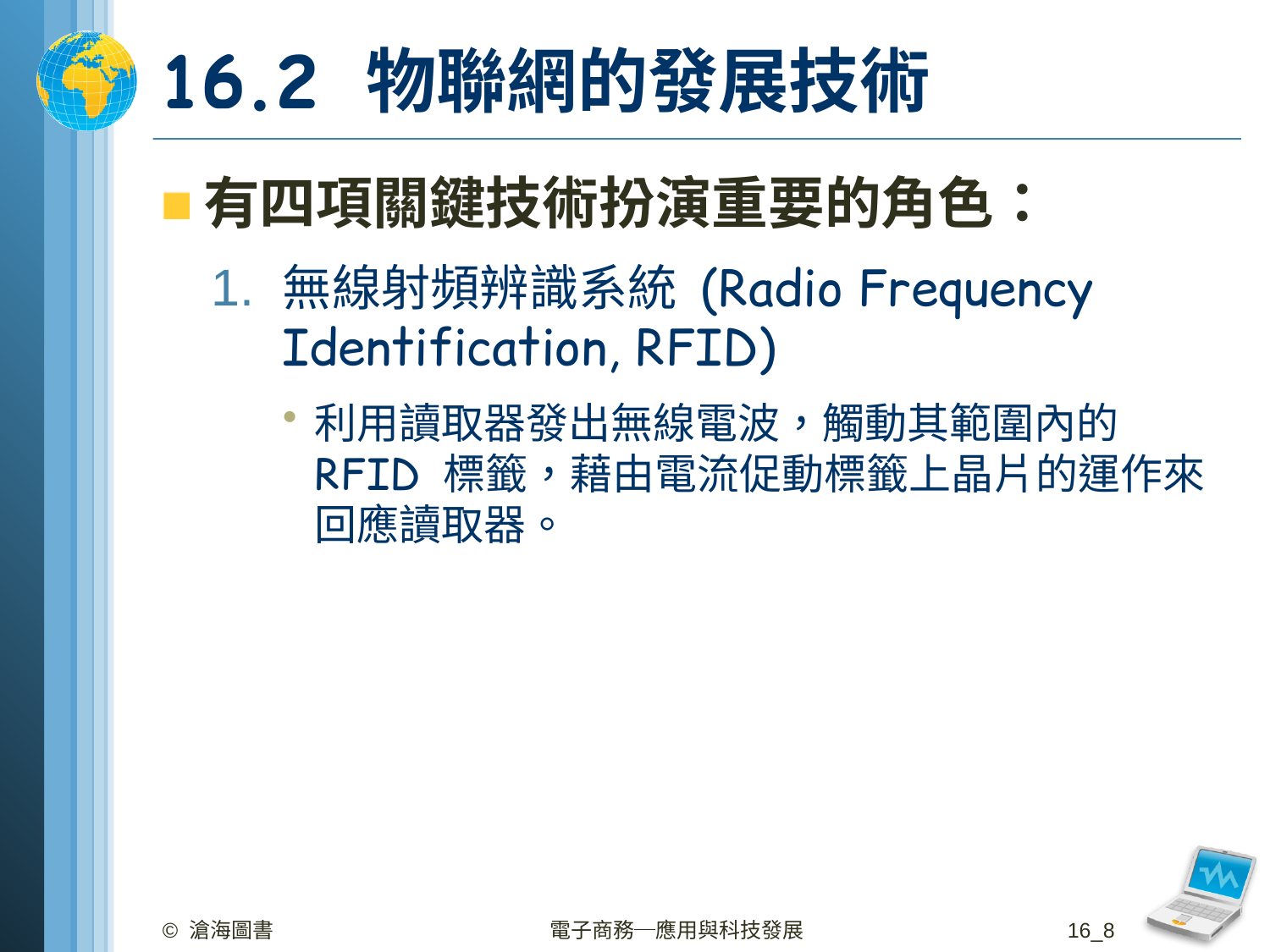

# 16.2 物聯網的發展技術
有四項關鍵技術扮演重要的角色：
無線射頻辨識系統 (Radio Frequency Identification, RFID)
利用讀取器發出無線電波，觸動其範圍內的 RFID 標籤，藉由電流促動標籤上晶片的運作來回應讀取器。
© 滄海圖書
電子商務─應用與科技發展
16_8